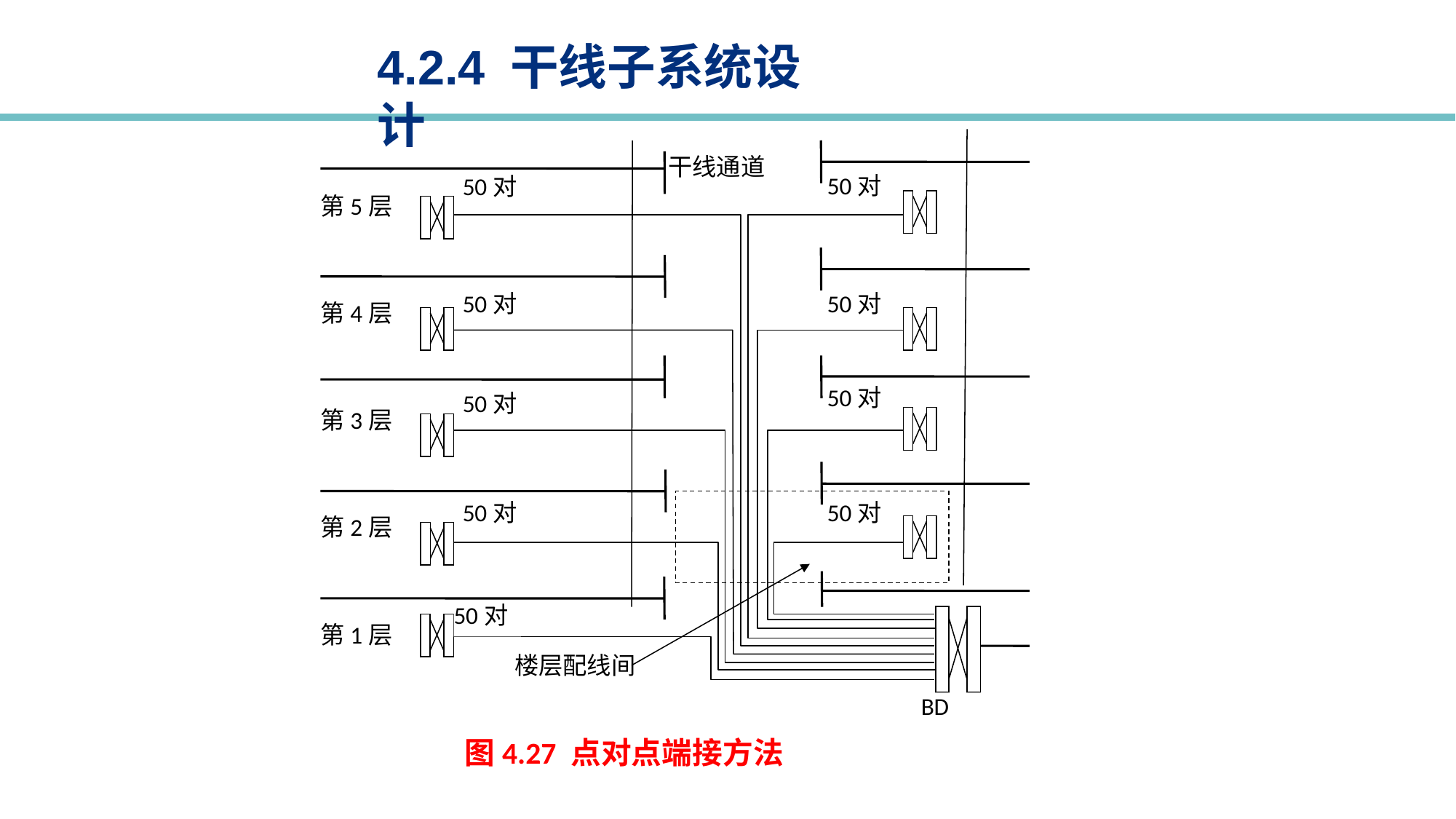

4.2.4 干线子系统设计

干线通道

50对
50对
第5层

50对
50对
第4层

50对
50对
第3层

50对
50对
第2层

50对

第1层

楼层配线间
BD
图4.27 点对点端接方法